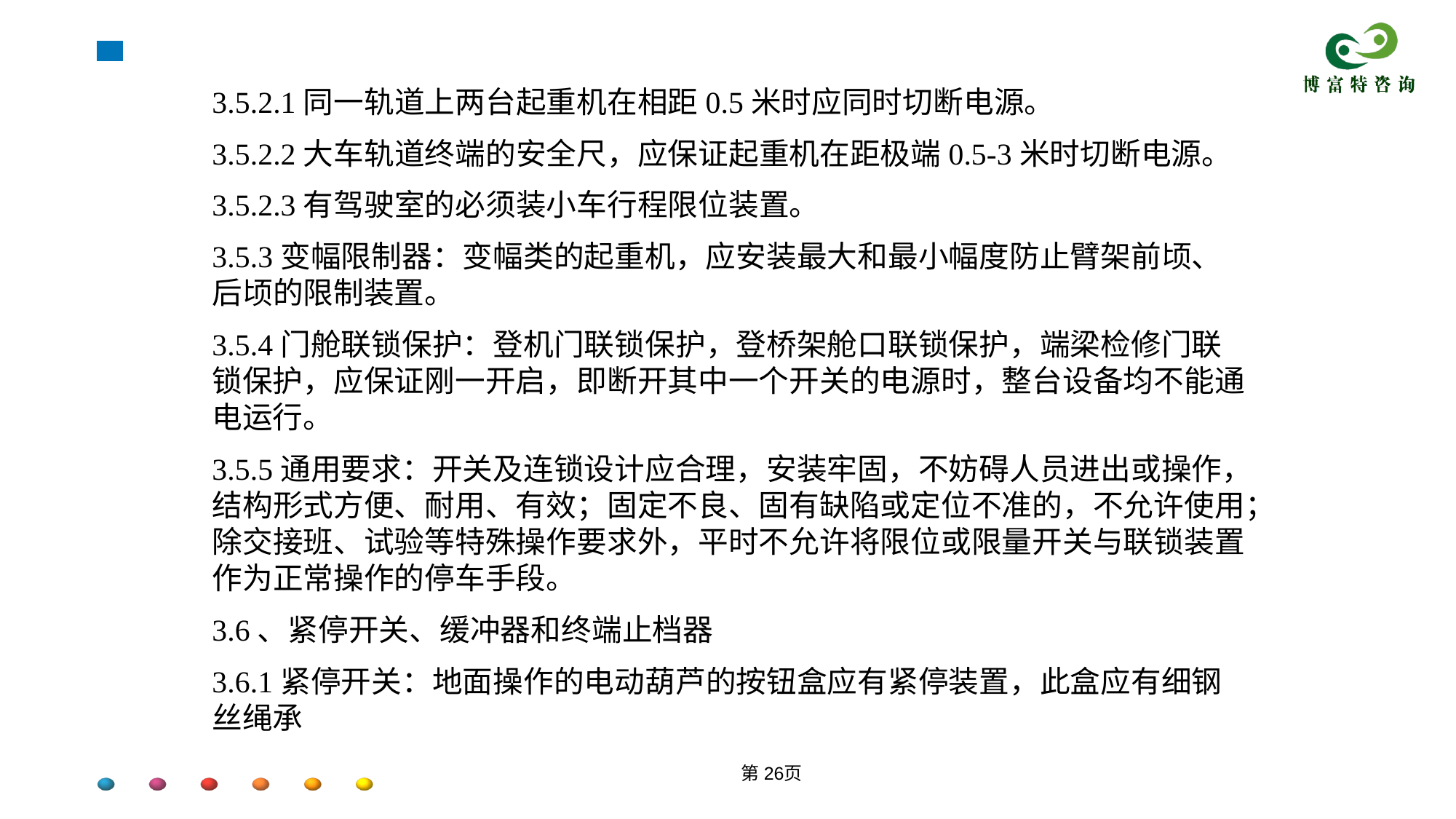

3.5.2.1同一轨道上两台起重机在相距0.5米时应同时切断电源。
3.5.2.2大车轨道终端的安全尺，应保证起重机在距极端0.5-3米时切断电源。
3.5.2.3有驾驶室的必须装小车行程限位装置。
3.5.3变幅限制器：变幅类的起重机，应安装最大和最小幅度防止臂架前顷、后顷的限制装置。
3.5.4门舱联锁保护：登机门联锁保护，登桥架舱口联锁保护，端梁检修门联锁保护，应保证刚一开启，即断开其中一个开关的电源时，整台设备均不能通电运行。
3.5.5通用要求：开关及连锁设计应合理，安装牢固，不妨碍人员进出或操作，结构形式方便、耐用、有效；固定不良、固有缺陷或定位不准的，不允许使用；除交接班、试验等特殊操作要求外，平时不允许将限位或限量开关与联锁装置作为正常操作的停车手段。
3.6、紧停开关、缓冲器和终端止档器
3.6.1紧停开关：地面操作的电动葫芦的按钮盒应有紧停装置，此盒应有细钢丝绳承